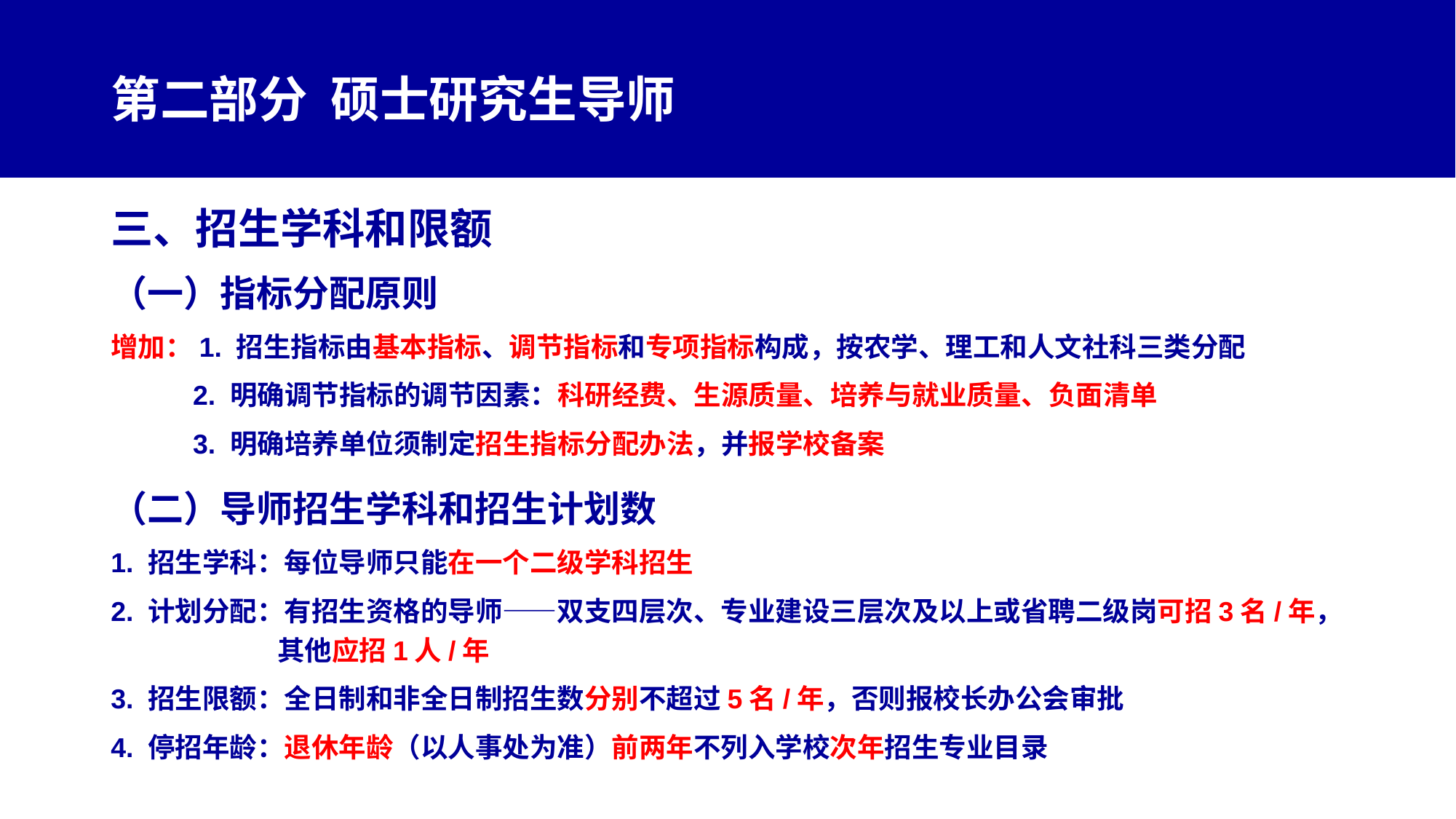

# 第二部分  硕士研究生导师
三、招生学科和限额
（一）指标分配原则
增加：1. 招生指标由基本指标、调节指标和专项指标构成，按农学、理工和人文社科三类分配
2. 明确调节指标的调节因素：科研经费、生源质量、培养与就业质量、负面清单
3. 明确培养单位须制定招生指标分配办法，并报学校备案
（二）导师招生学科和招生计划数
1. 招生学科：每位导师只能在一个二级学科招生
2. 计划分配：有招生资格的导师——双支四层次、专业建设三层次及以上或省聘二级岗可招3名/年，其他应招1人/年
3. 招生限额：全日制和非全日制招生数分别不超过5名/年，否则报校长办公会审批
4. 停招年龄：退休年龄（以人事处为准）前两年不列入学校次年招生专业目录